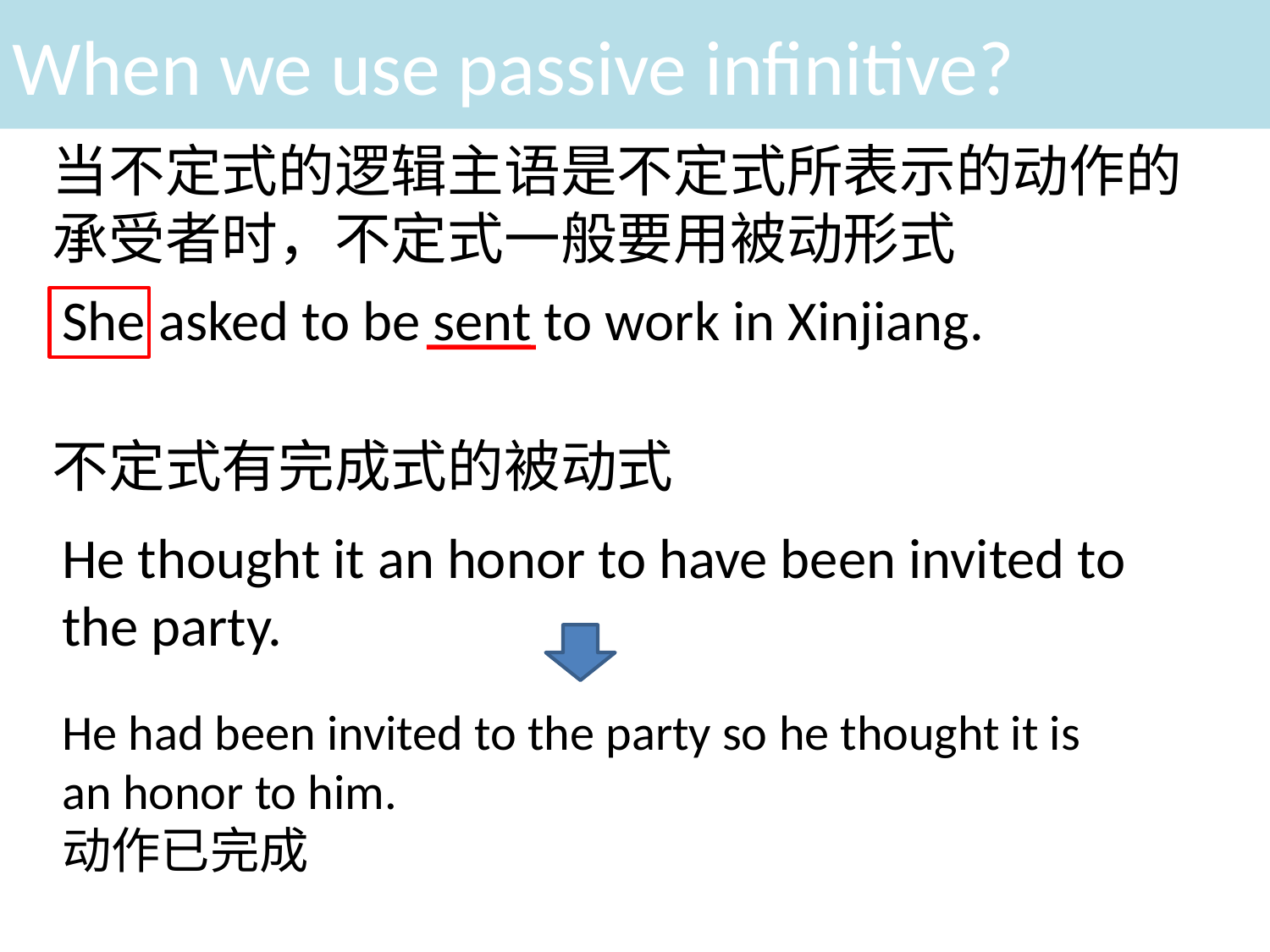

When we use passive infinitive?
当不定式的逻辑主语是不定式所表示的动作的承受者时，不定式一般要用被动形式
She asked to be sent to work in Xinjiang.

不定式有完成式的被动式
He thought it an honor to have been invited to the party.

He had been invited to the party so he thought it is an honor to him.
动作已完成